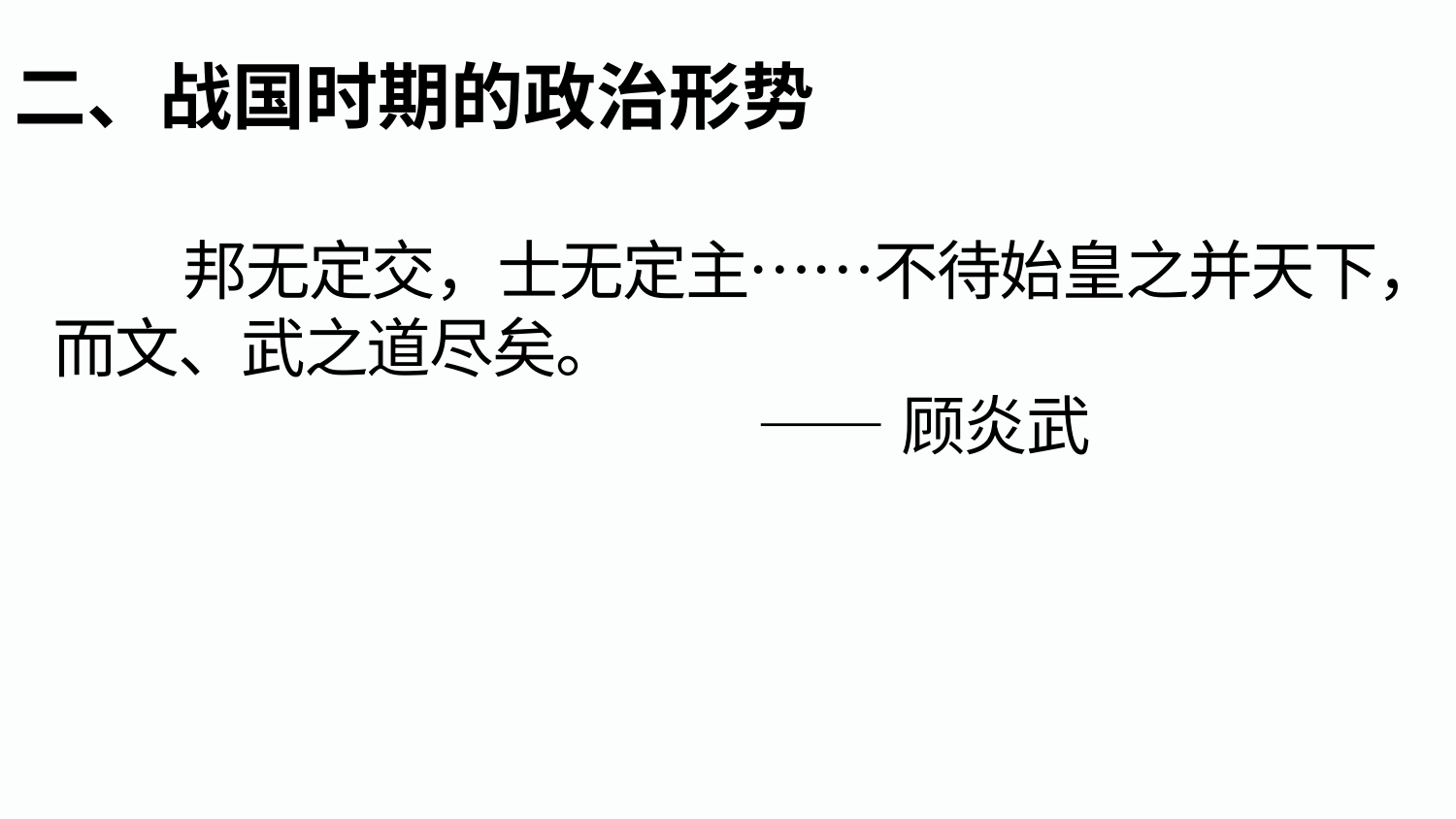

二、战国时期的政治形势

         邦无定交，士无定主……不待始皇之并天下，而文、武之道尽矣。
                                                        ——顾炎武